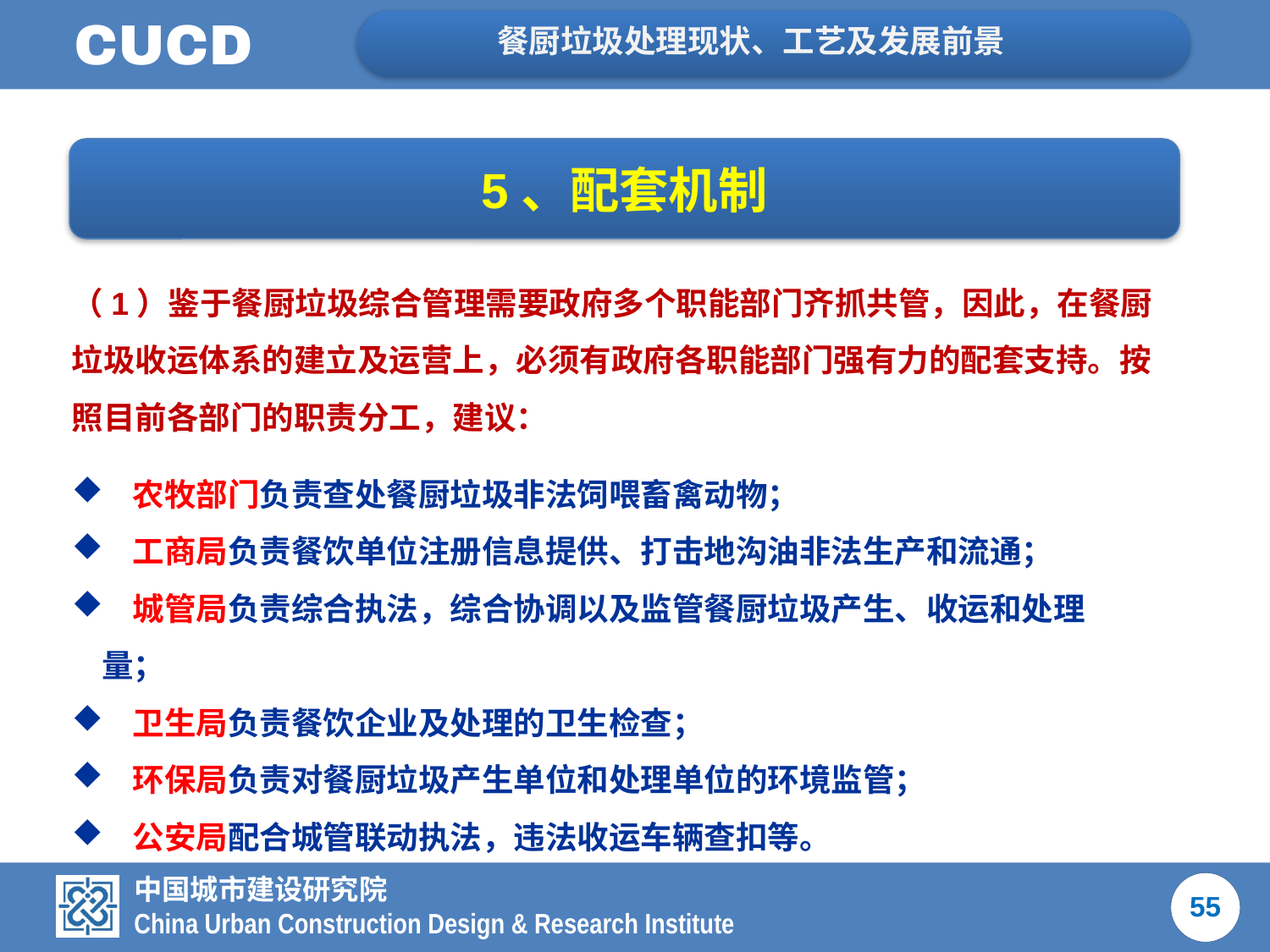

5、配套机制
（1）鉴于餐厨垃圾综合管理需要政府多个职能部门齐抓共管，因此，在餐厨垃圾收运体系的建立及运营上，必须有政府各职能部门强有力的配套支持。按照目前各部门的职责分工，建议：
   农牧部门负责查处餐厨垃圾非法饲喂畜禽动物；
   工商局负责餐饮单位注册信息提供、打击地沟油非法生产和流通；
   城管局负责综合执法，综合协调以及监管餐厨垃圾产生、收运和处理量；
   卫生局负责餐饮企业及处理的卫生检查；
   环保局负责对餐厨垃圾产生单位和处理单位的环境监管；
   公安局配合城管联动执法，违法收运车辆查扣等。
55